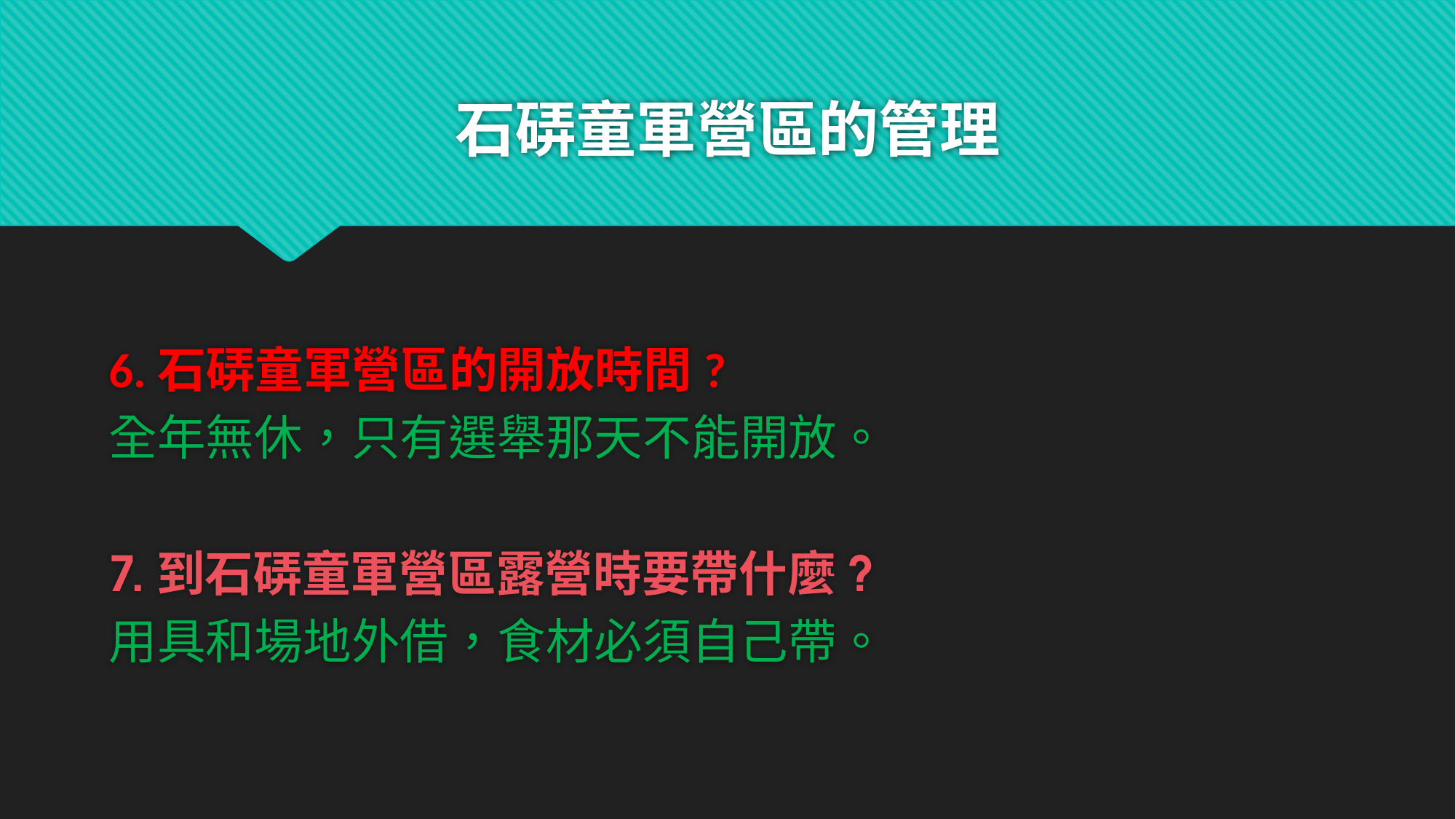

# 石硦童軍營區的管理

6.石硦童軍營區的開放時間?
全年無休，只有選舉那天不能開放。

7.到石硦童軍營區露營時要帶什麼?
用具和場地外借，食材必須自己帶。